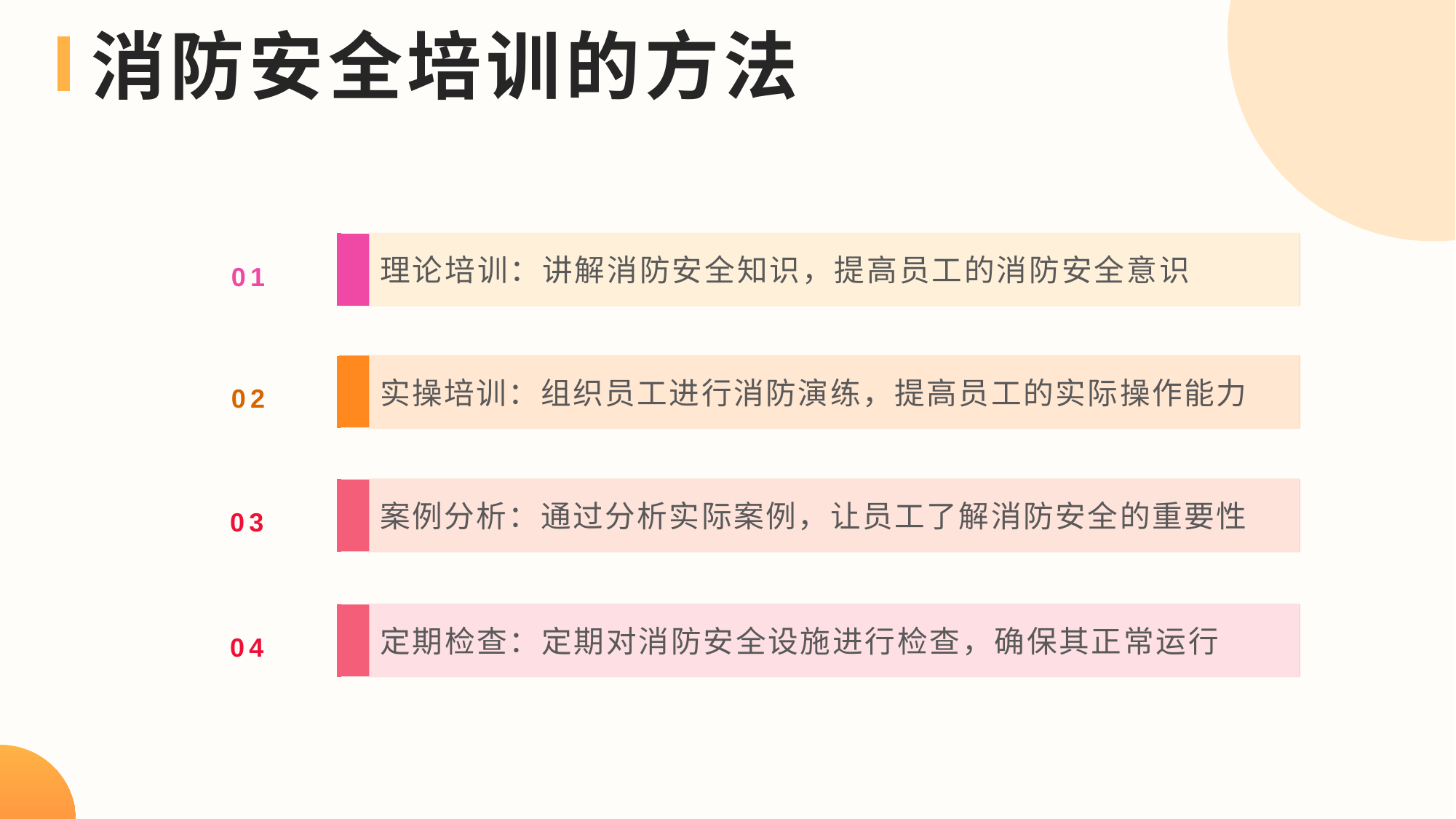

消防安全培训的方法
理论培训：讲解消防安全知识，提高员工的消防安全意识

01
实操培训：组织员工进行消防演练，提高员工的实际操作能力

02
案例分析：通过分析实际案例，让员工了解消防安全的重要性

03
定期检查：定期对消防安全设施进行检查，确保其正常运行

04